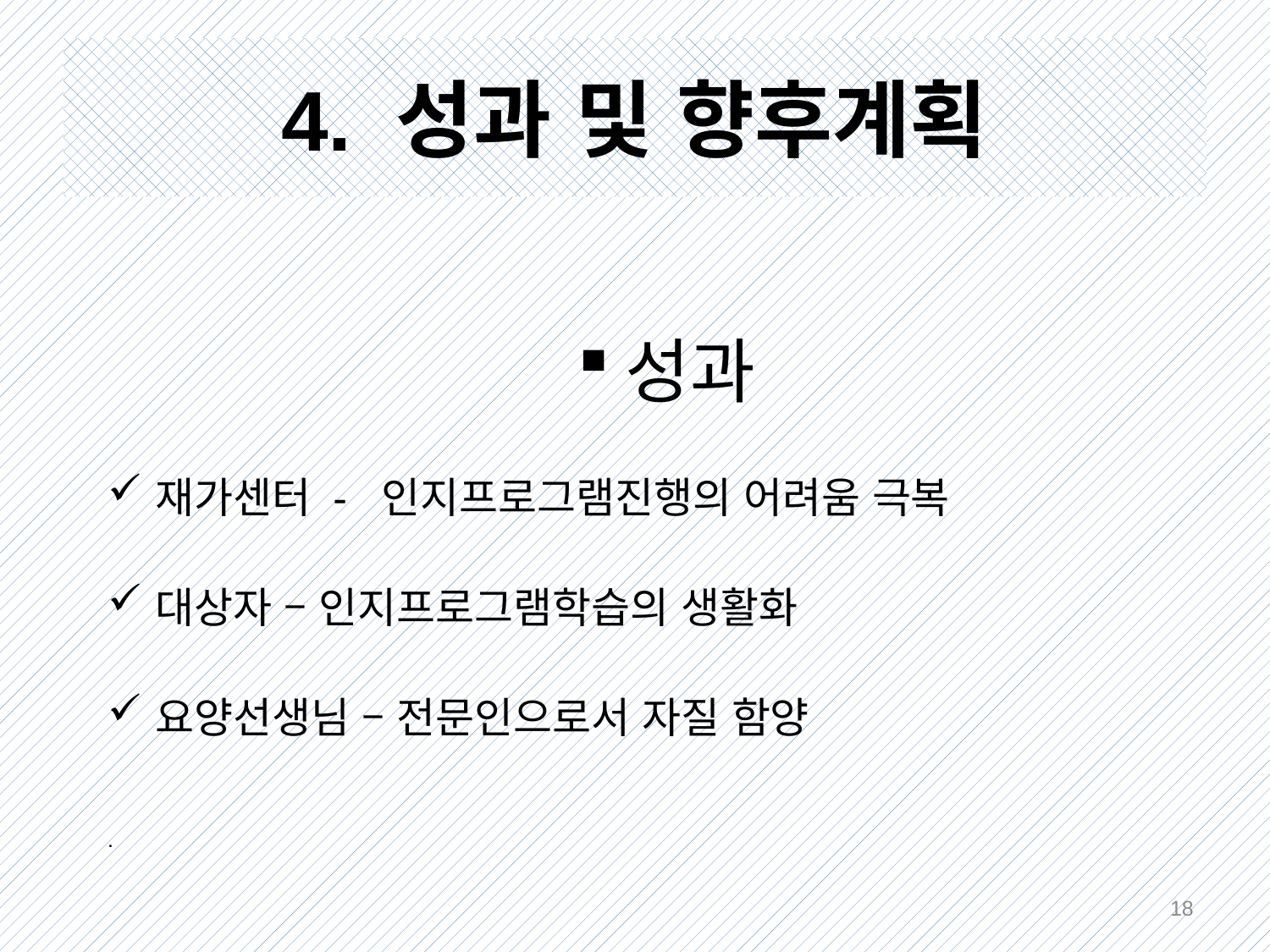

# 4. 성과 및 향후계획
성과
재가센터 -  인지프로그램진행의 어려움 극복
대상자 – 인지프로그램학습의 생활화
요양선생님 – 전문인으로서 자질 함양

.
18